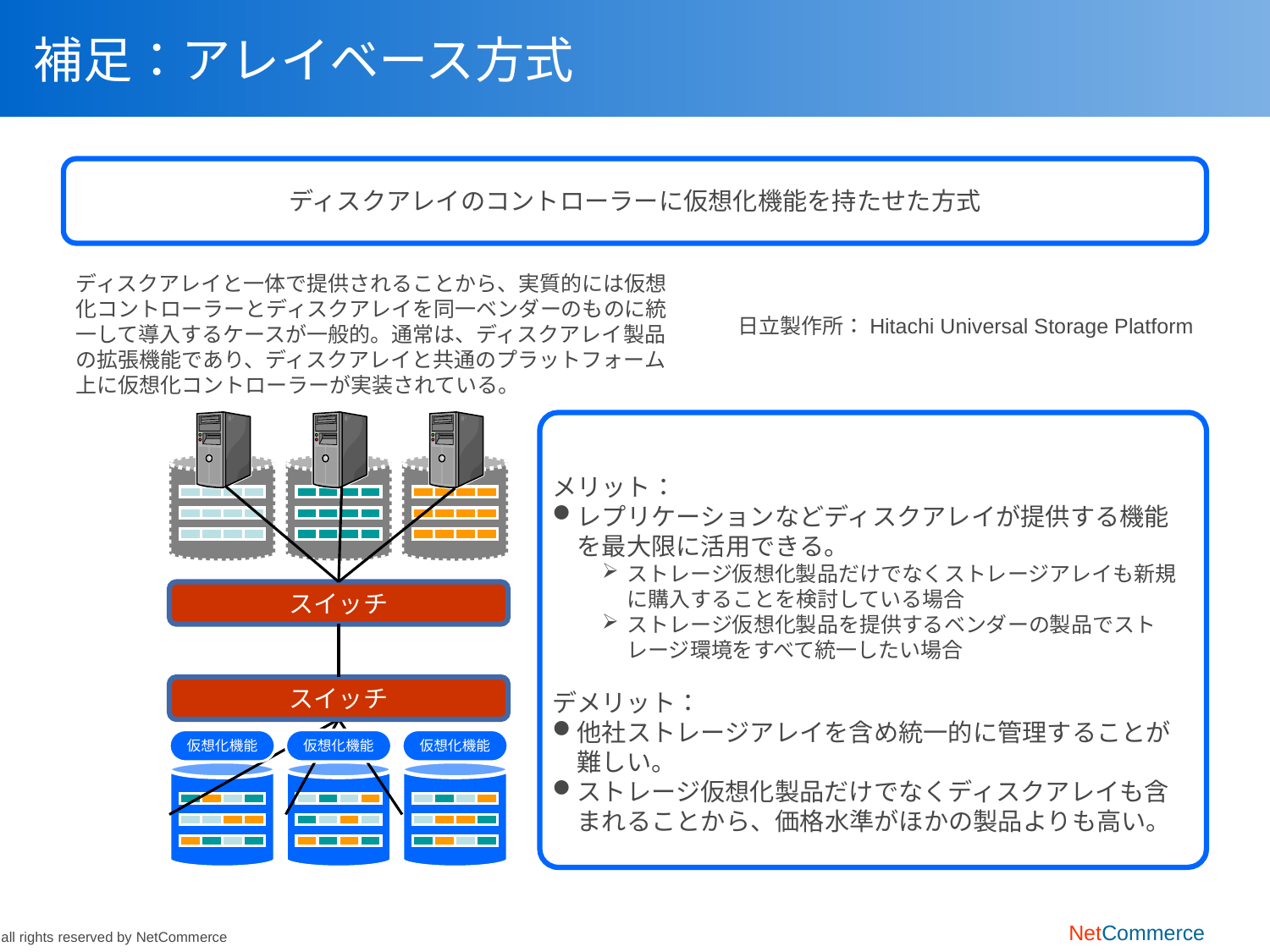

# 補足：アレイベース方式

ディスクアレイのコントローラーに仮想化機能を持たせた方式
ディスクアレイと一体で提供されることから、実質的には仮想化コントローラーとディスクアレイを同一ベンダーのものに統一して導入するケースが一般的。通常は、ディスクアレイ製品の拡張機能であり、ディスクアレイと共通のプラットフォーム上に仮想化コントローラーが実装されている。
日立製作所：Hitachi Universal Storage Platform

メリット：
レプリケーションなどディスクアレイが提供する機能を最大限に活用できる。
ストレージ仮想化製品だけでなくストレージアレイも新規に購入することを検討している場合
ストレージ仮想化製品を提供するベンダーの製品でストレージ環境をすべて統一したい場合

デメリット：
他社ストレージアレイを含め統一的に管理することが難しい。
ストレージ仮想化製品だけでなくディスクアレイも含まれることから、価格水準がほかの製品よりも高い。

スイッチ
スイッチ
仮想化機能
仮想化機能
仮想化機能